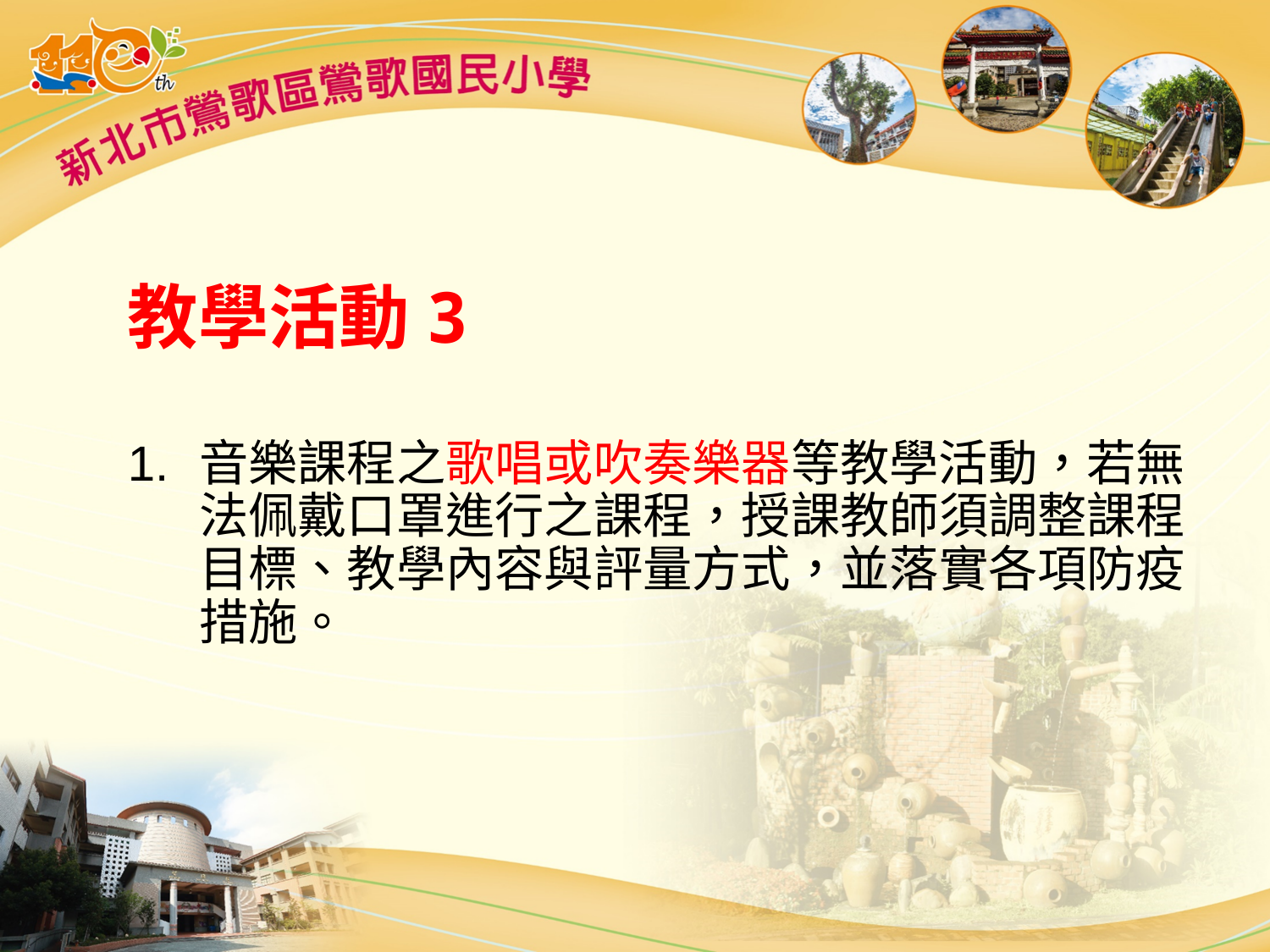

教學活動3

音樂課程之歌唱或吹奏樂器等教學活動，若無法佩戴口罩進行之課程，授課教師須調整課程目標、教學內容與評量方式，並落實各項防疫措施。